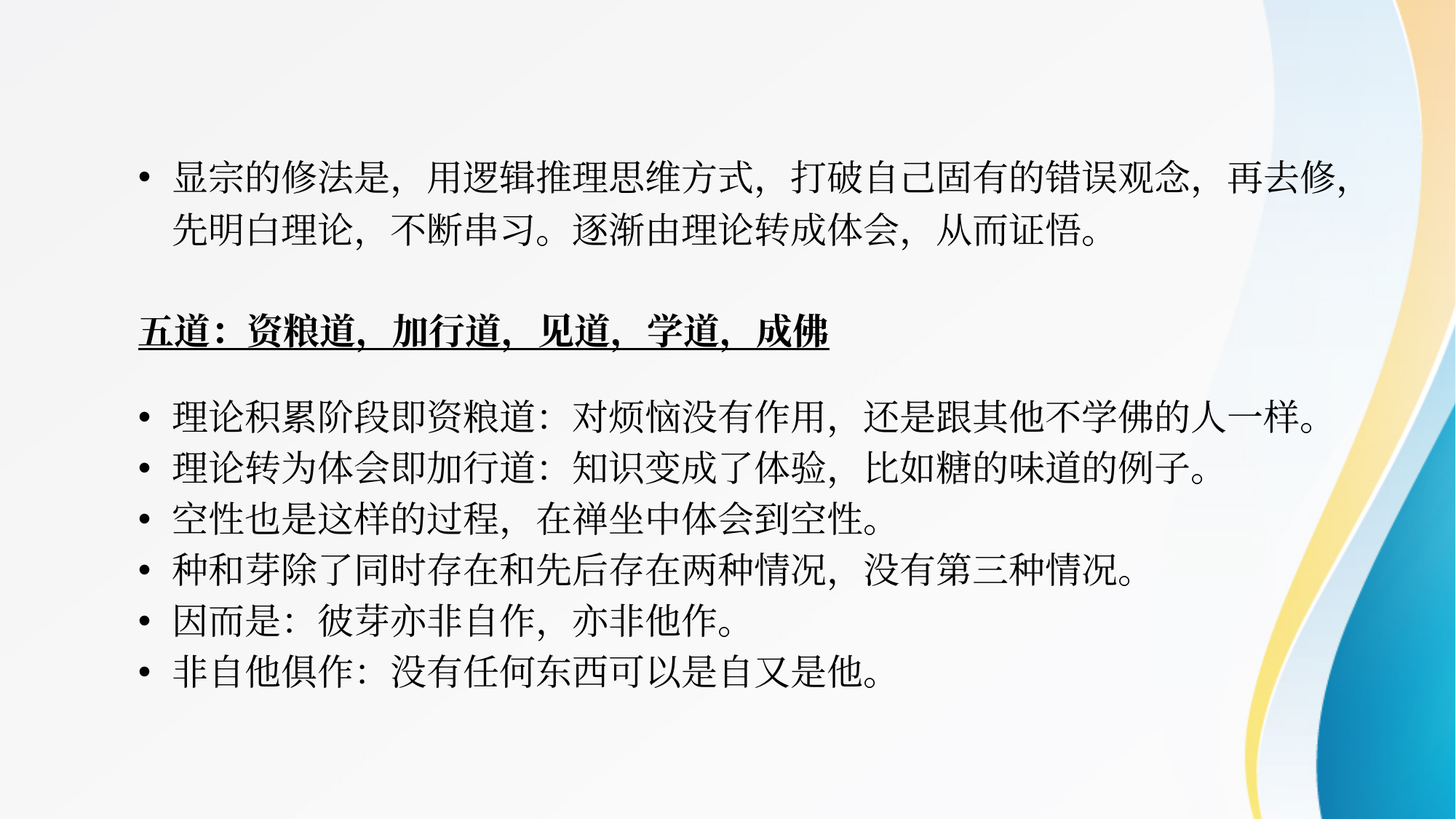

显宗的修法是，用逻辑推理思维方式，打破自己固有的错误观念，再去修，先明白理论，不断串习。逐渐由理论转成体会，从而证悟。

五道：资粮道，加行道，见道，学道，成佛
理论积累阶段即资粮道：对烦恼没有作用，还是跟其他不学佛的人一样。
理论转为体会即加行道：知识变成了体验，比如糖的味道的例子。
空性也是这样的过程，在禅坐中体会到空性。
种和芽除了同时存在和先后存在两种情况，没有第三种情况。
因而是：彼芽亦非自作，亦非他作。
非自他俱作：没有任何东西可以是自又是他。